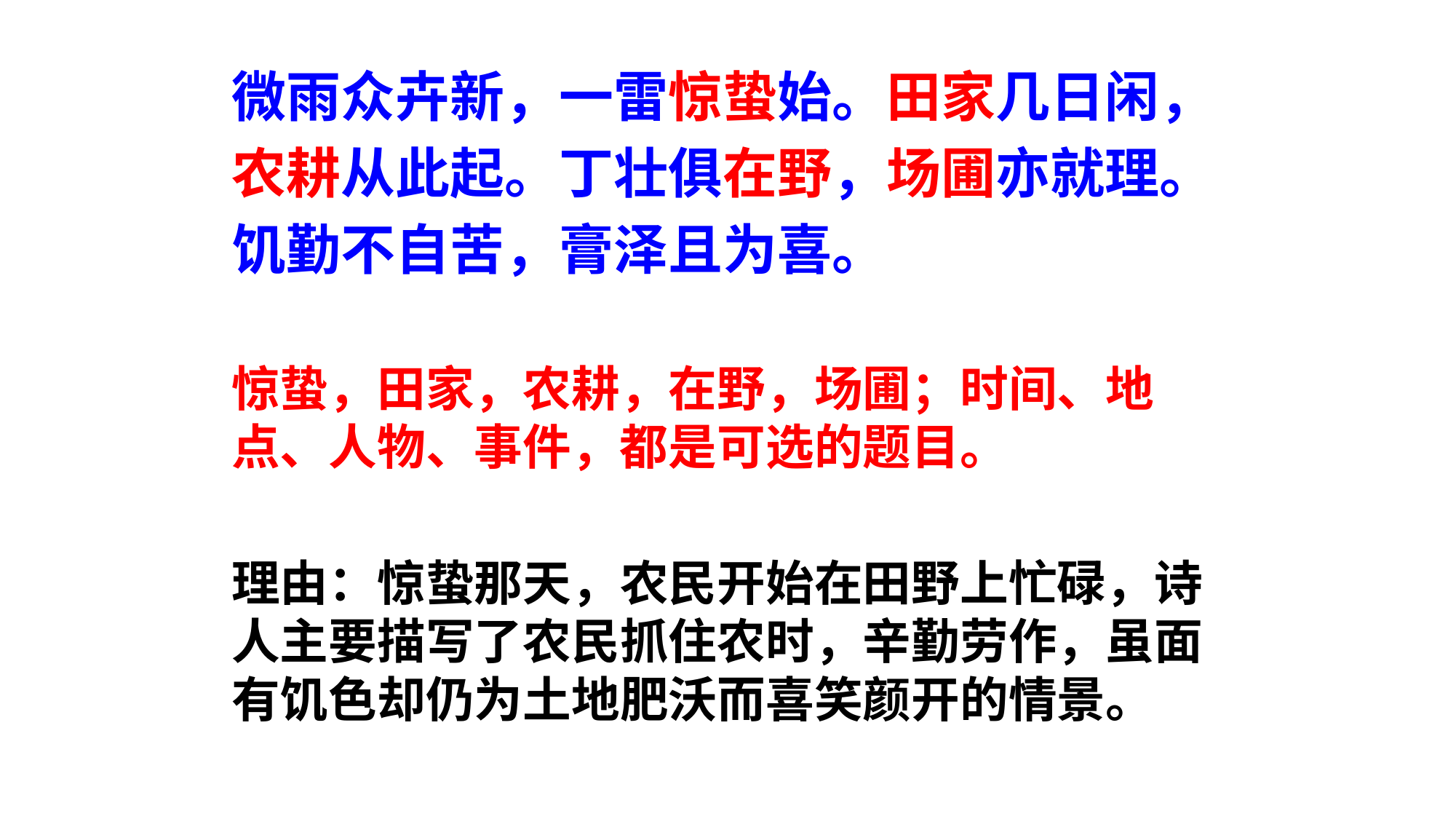

微雨众卉新，一雷惊蛰始。田家几日闲，
农耕从此起。丁壮俱在野，场圃亦就理。
饥勤不自苦，膏泽且为喜。

惊蛰，田家，农耕，在野，场圃；时间、地点、人物、事件，都是可选的题目。

理由：惊蛰那天，农民开始在田野上忙碌，诗人主要描写了农民抓住农时，辛勤劳作，虽面有饥色却仍为土地肥沃而喜笑颜开的情景。